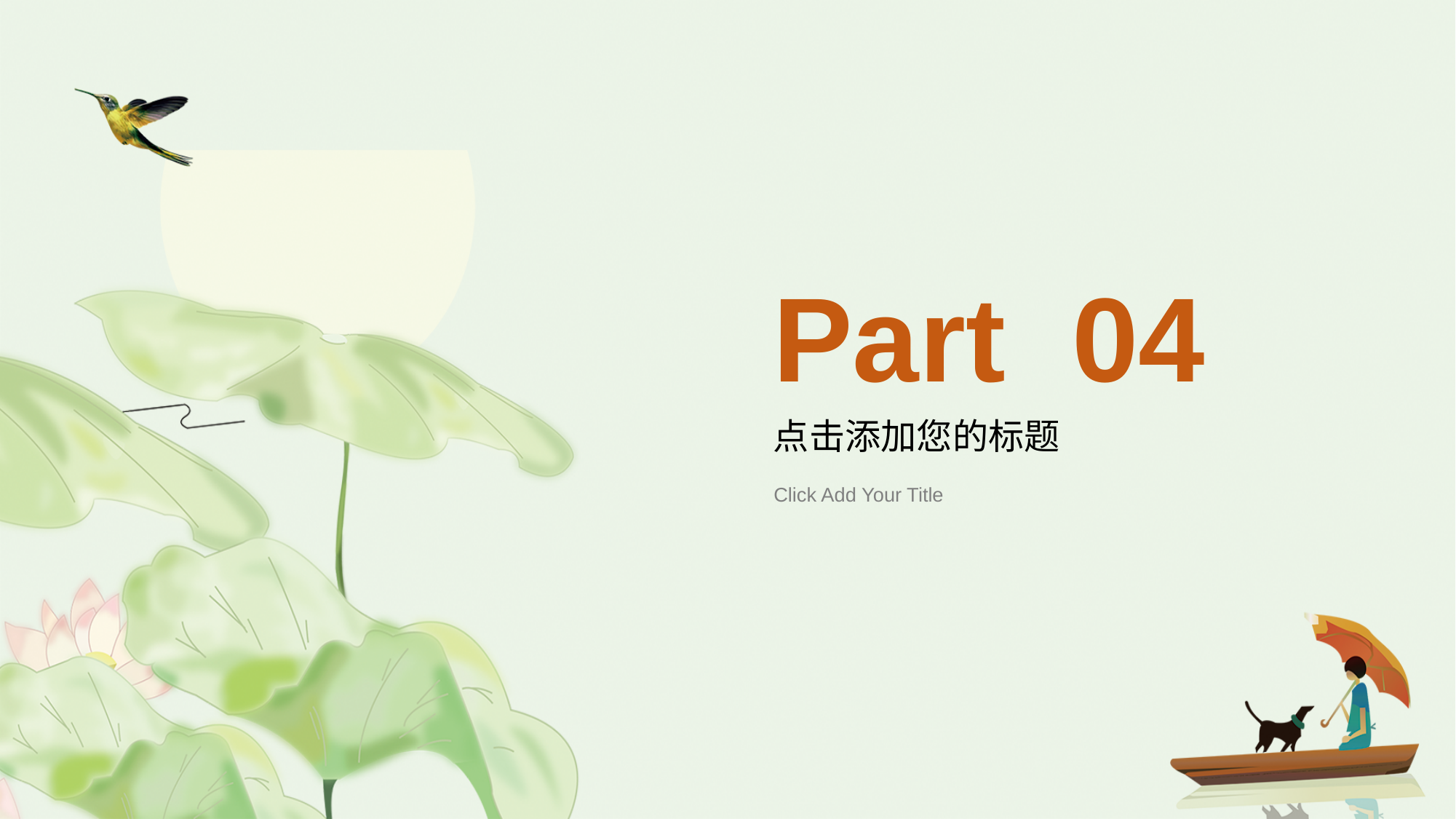

Part  04
点击添加您的标题
Click Add Your Title